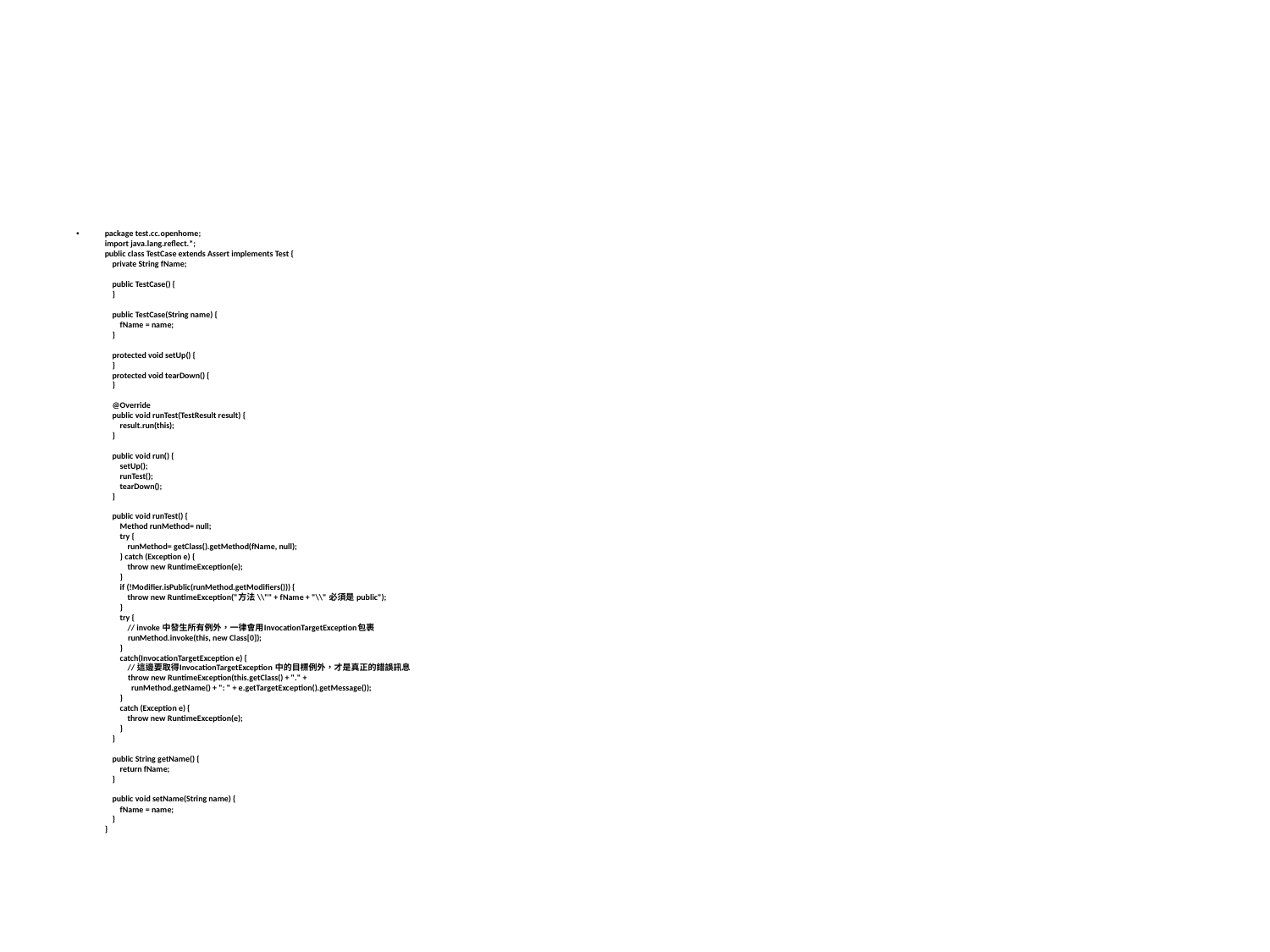

#
package test.cc.openhome;
import java.lang.reflect.*;
public class TestCase extends Assert implements Test {
    private String fName;
    
    public TestCase() {
    }
    
    public TestCase(String name) {
        fName = name;
    }
    
    protected void setUp() {
    }
    protected void tearDown() {
    }
    
    @Override
    public void runTest(TestResult result) {
        result.run(this);
    }
    
    public void run() { 
        setUp();
        runTest();
        tearDown();
    }
    
    public void runTest() {
        Method runMethod= null;
        try {
            runMethod= getClass().getMethod(fName, null);
        } catch (Exception e) {
            throw new RuntimeException(e);
        }
        if (!Modifier.isPublic(runMethod.getModifiers())) {
            throw new RuntimeException("方法 \\"" + fName + "\\" 必須是 public");
        }
        try {
            // invoke 中發生所有例外，一律會用InvocationTargetException包裹
            runMethod.invoke(this, new Class[0]);
        } 
        catch(InvocationTargetException e) {
            // 這邊要取得InvocationTargetException 中的目標例外，才是真正的錯誤訊息
            throw new RuntimeException(this.getClass() + "." +
              runMethod.getName() + ": " + e.getTargetException().getMessage());
        }
        catch (Exception e) {
            throw new RuntimeException(e);
        }
    }
    
    public String getName() {
        return fName;
    }
    
    public void setName(String name) {
        fName = name;
    }
}